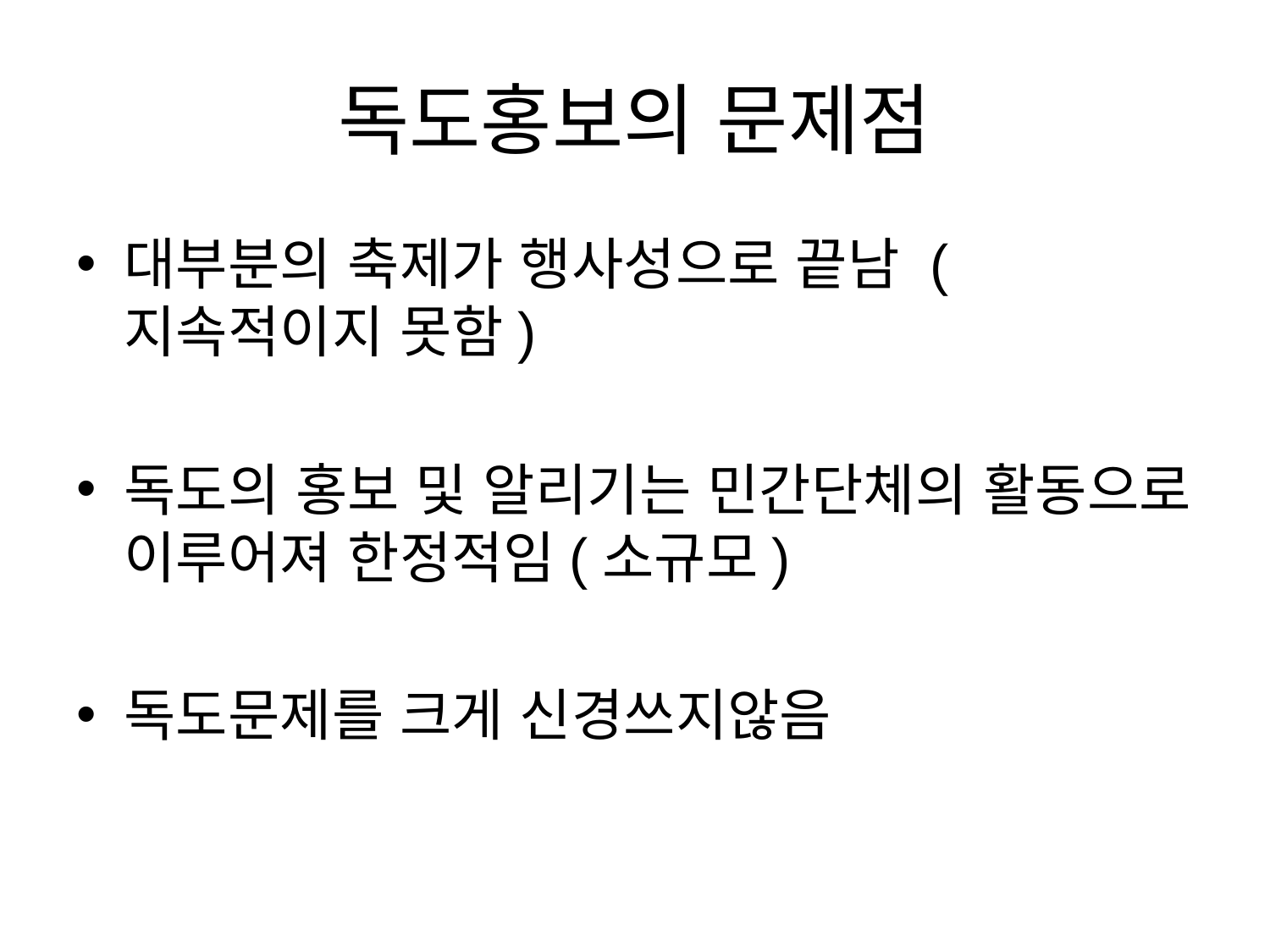

# 독도홍보의 문제점
대부분의 축제가 행사성으로 끝남 (지속적이지 못함)

독도의 홍보 및 알리기는 민간단체의 활동으로 이루어져 한정적임(소규모)

독도문제를 크게 신경쓰지않음